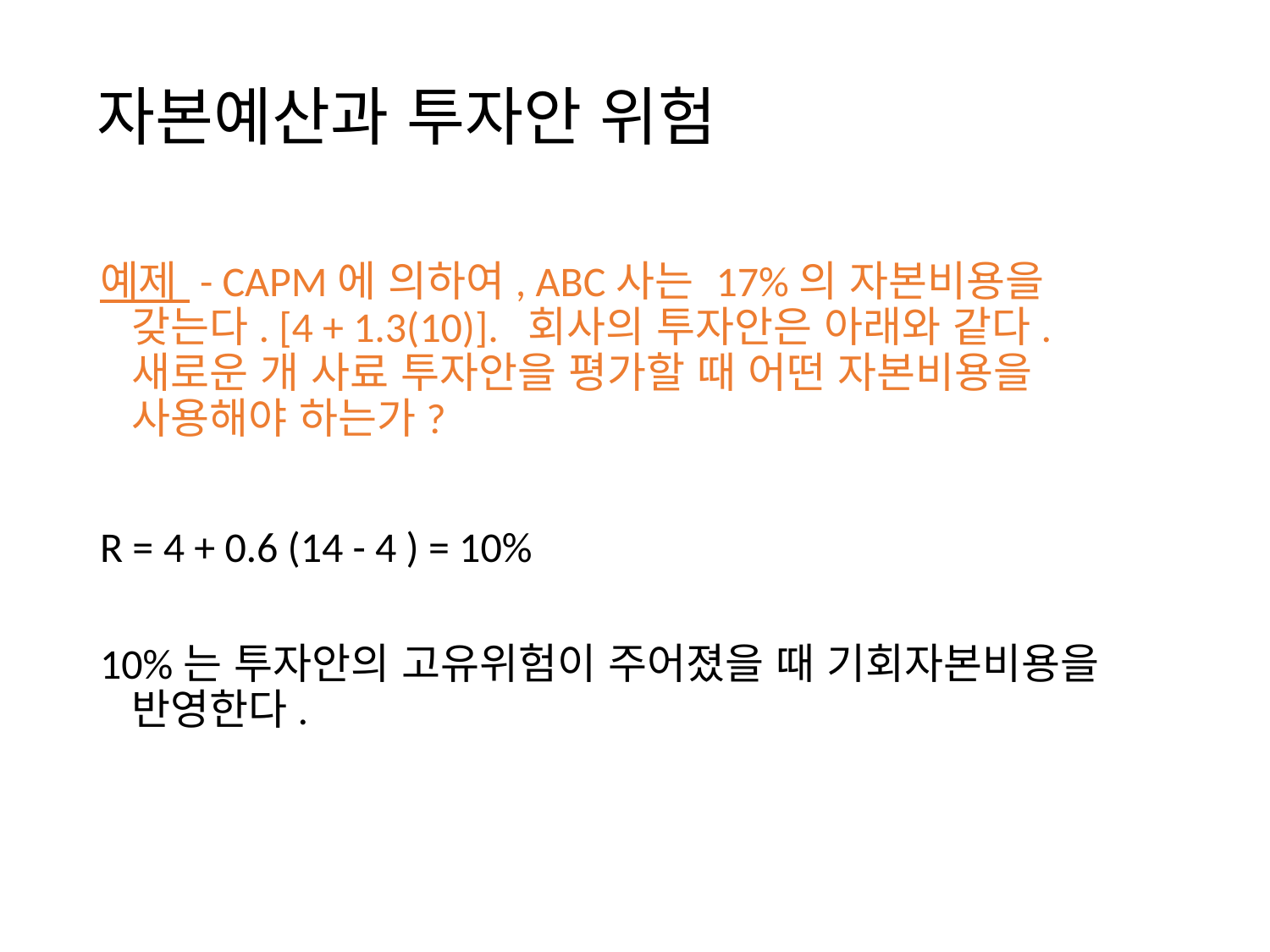

# 자본예산과 투자안 위험
예제 - CAPM에 의하여, ABC사는 17%의 자본비용을 갖는다. [4 + 1.3(10)].  회사의 투자안은 아래와 같다. 새로운 개 사료 투자안을 평가할 때 어떤 자본비용을 사용해야 하는가?

R = 4 + 0.6 (14 - 4 ) = 10%

10%는 투자안의 고유위험이 주어졌을 때 기회자본비용을 반영한다.